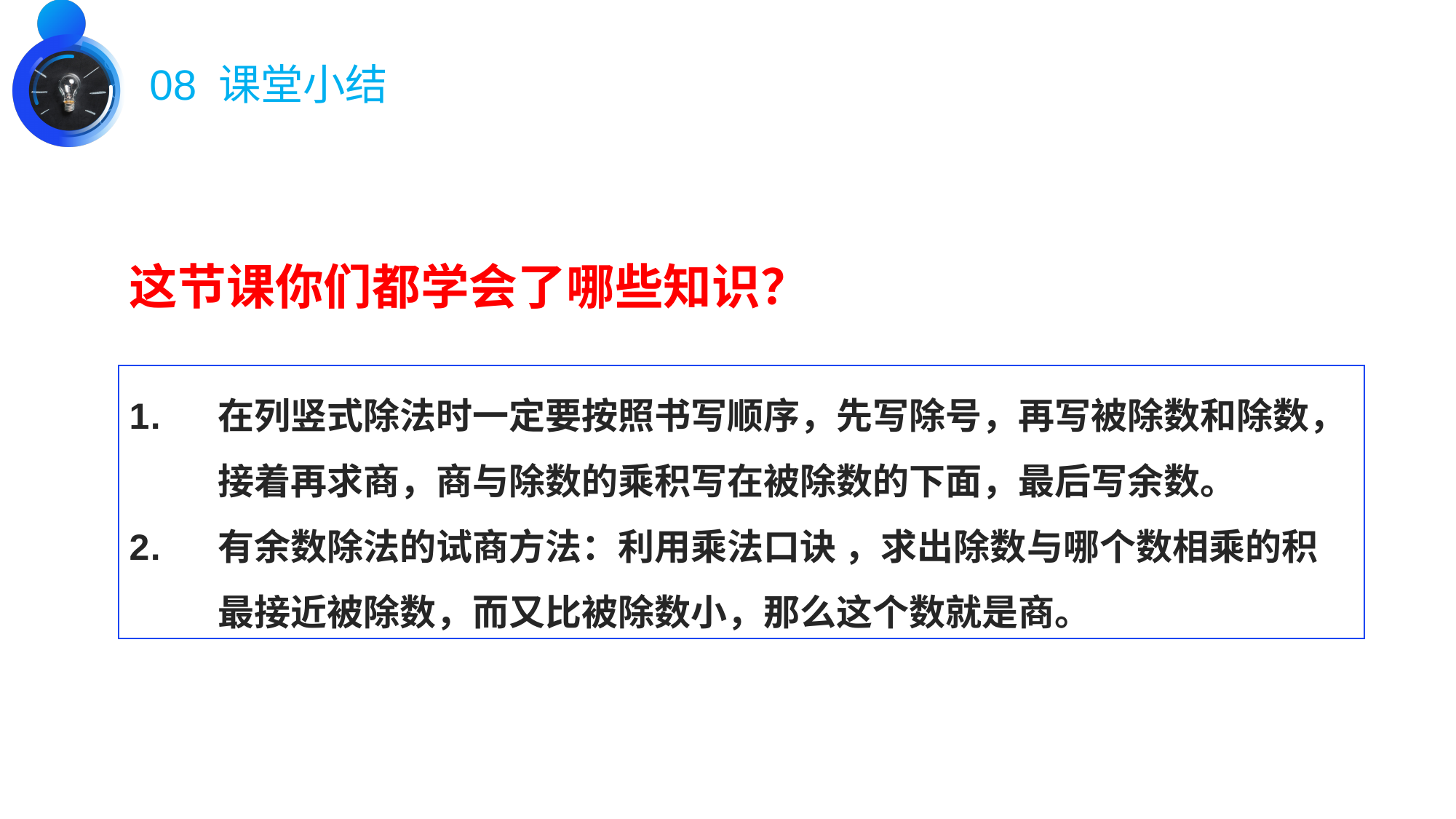

08
课堂小结
这节课你们都学会了哪些知识？
在列竖式除法时一定要按照书写顺序，先写除号，再写被除数和除数，接着再求商，商与除数的乘积写在被除数的下面，最后写余数。
有余数除法的试商方法：利用乘法口诀 ，求出除数与哪个数相乘的积最接近被除数，而又比被除数小，那么这个数就是商。